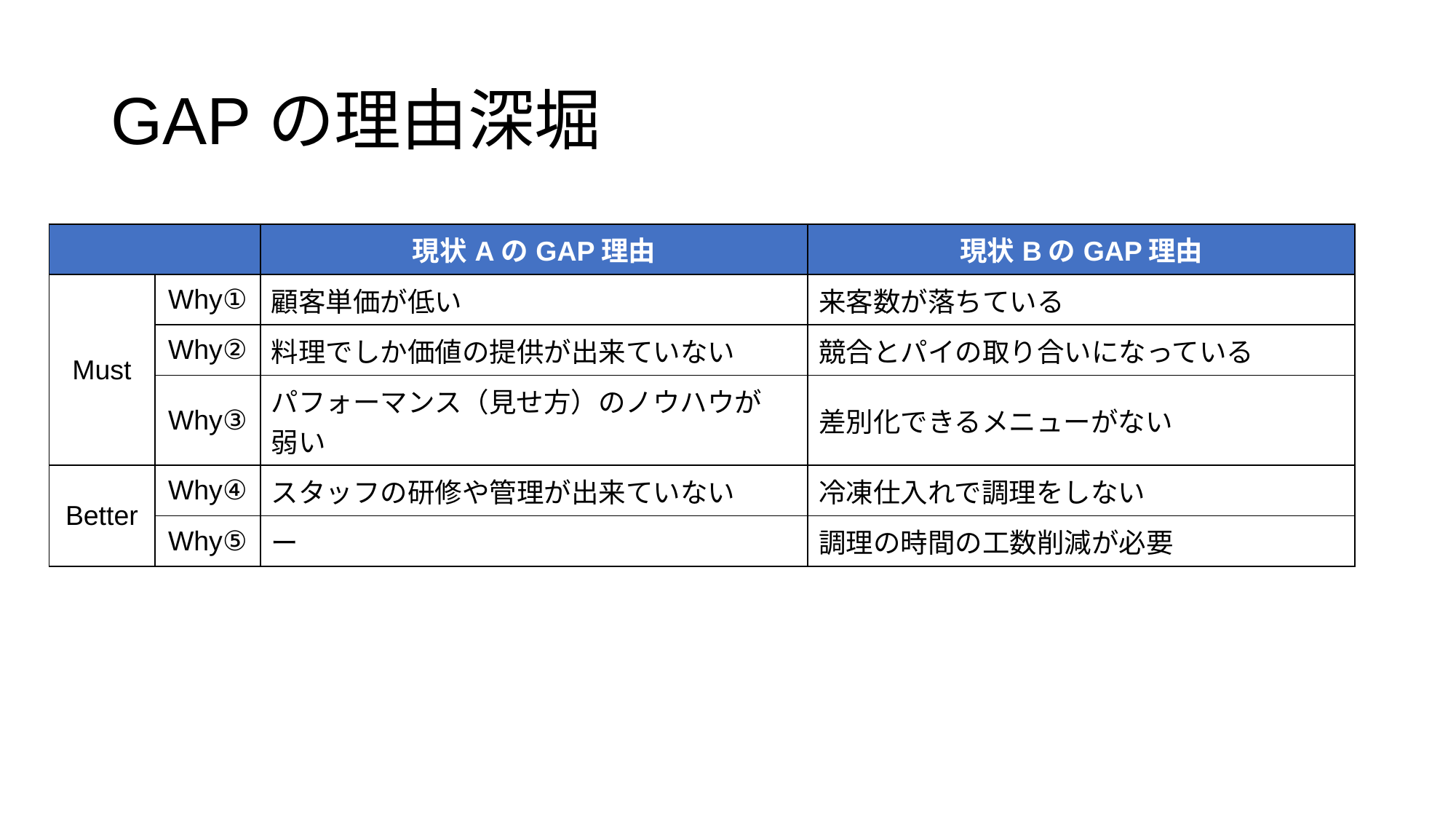

# GAPの理由深堀
|  |  | 現状AのGAP理由 | 現状BのGAP理由 |
| --- | --- | --- | --- |
| Must | Why① | 顧客単価が低い | 来客数が落ちている |
|  | Why② | 料理でしか価値の提供が出来ていない | 競合とパイの取り合いになっている |
|  | Why③ | パフォーマンス（見せ方）のノウハウが 弱い | 差別化できるメニューがない |
| Better | Why④ | スタッフの研修や管理が出来ていない | 冷凍仕入れで調理をしない |
|  | Why⑤ | ー | 調理の時間の工数削減が必要 |